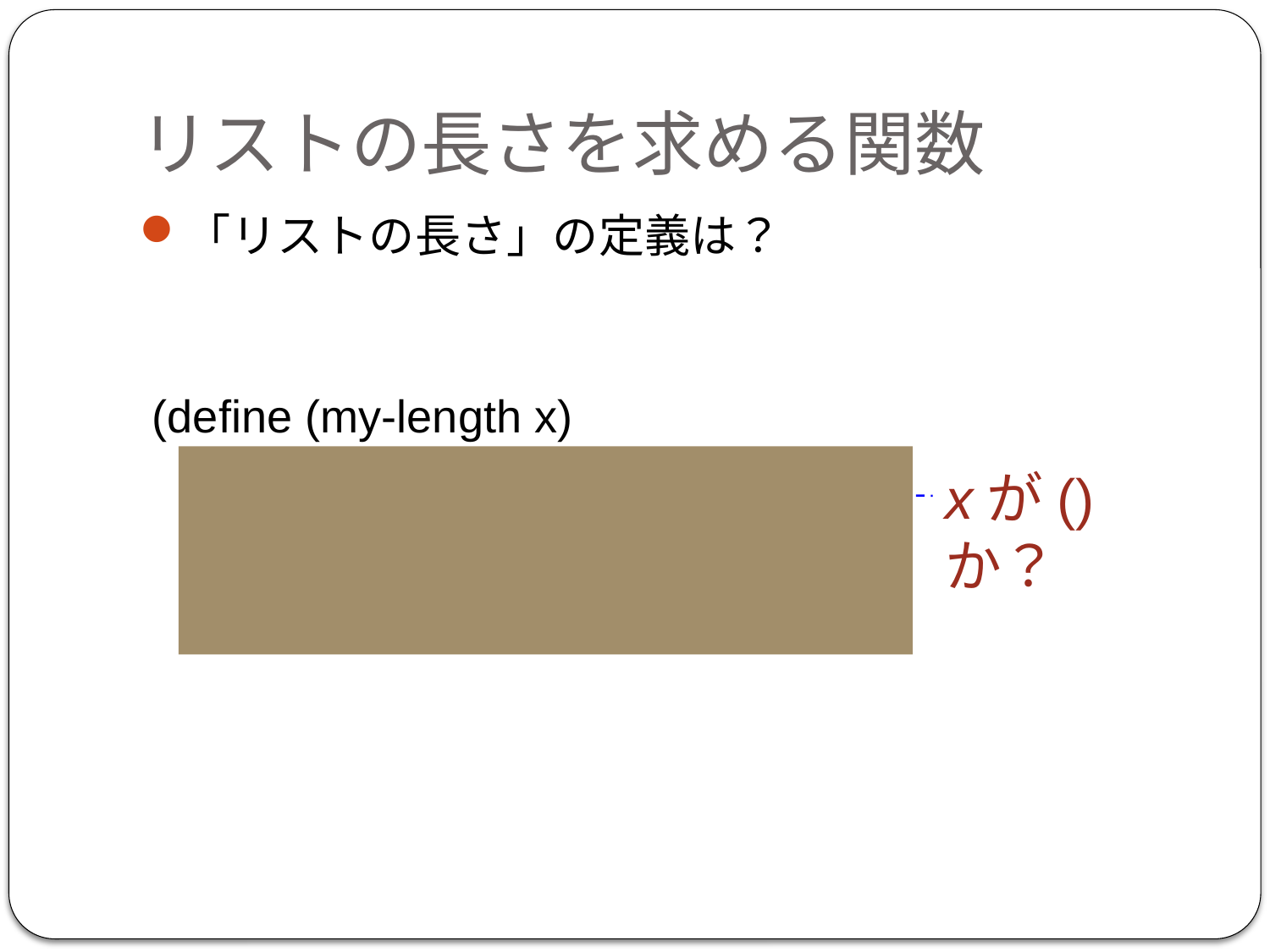

# リストの長さを求める関数
「リストの長さ」の定義は？

 (define (my-length x)
     (if (null? x)
         0
         (+ 1 (my-length (cdr x)))))

xが()か？